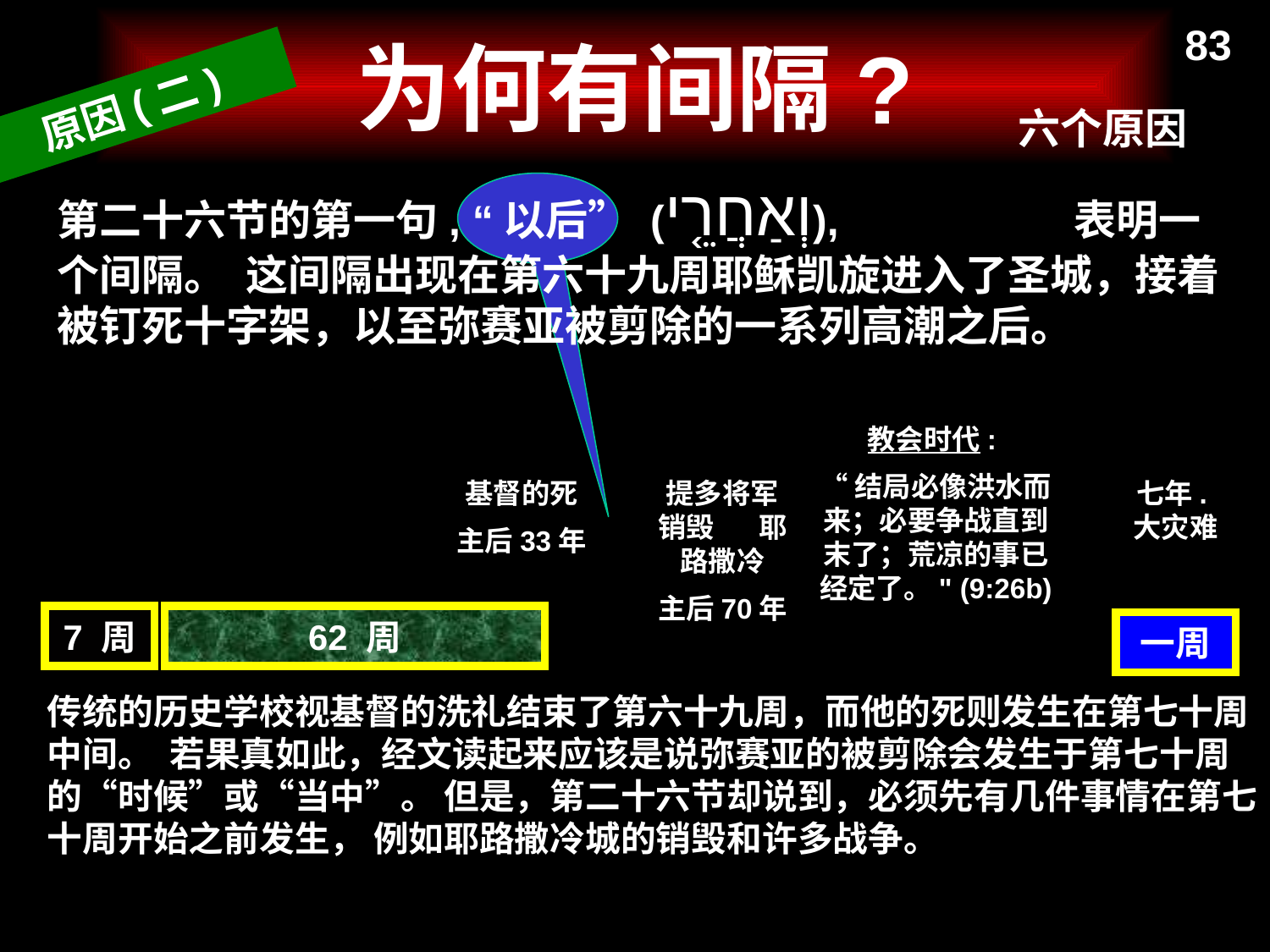

OTS 541
552a
# 为何有间隔?
83
原因(二)
六个原因

第二十六节的第一句, “以后” (וְאַחֲרֵ֤י),                   表明一个间隔。  这间隔出现在第六十九周耶稣凯旋进入了圣城，接着被钉死十字架，以至弥赛亚被剪除的一系列高潮之后。

教会时代:
“结局必像洪水而来；必要争战直到末了；荒凉的事已经定了。" (9:26b)
基督的死
主后33年
提多将军销毁       耶路撒冷
主后70年
七年.
大灾难
7 周
62 周
一周
传统的历史学校视基督的洗礼结束了第六十九周，而他的死则发生在第七十周中间。  若果真如此，经文读起来应该是说弥赛亚的被剪除会发生于第七十周的“时候”或“当中”。 但是，第二十六节却说到，必须先有几件事情在第七十周开始之前发生， 例如耶路撒冷城的销毁和许多战争。